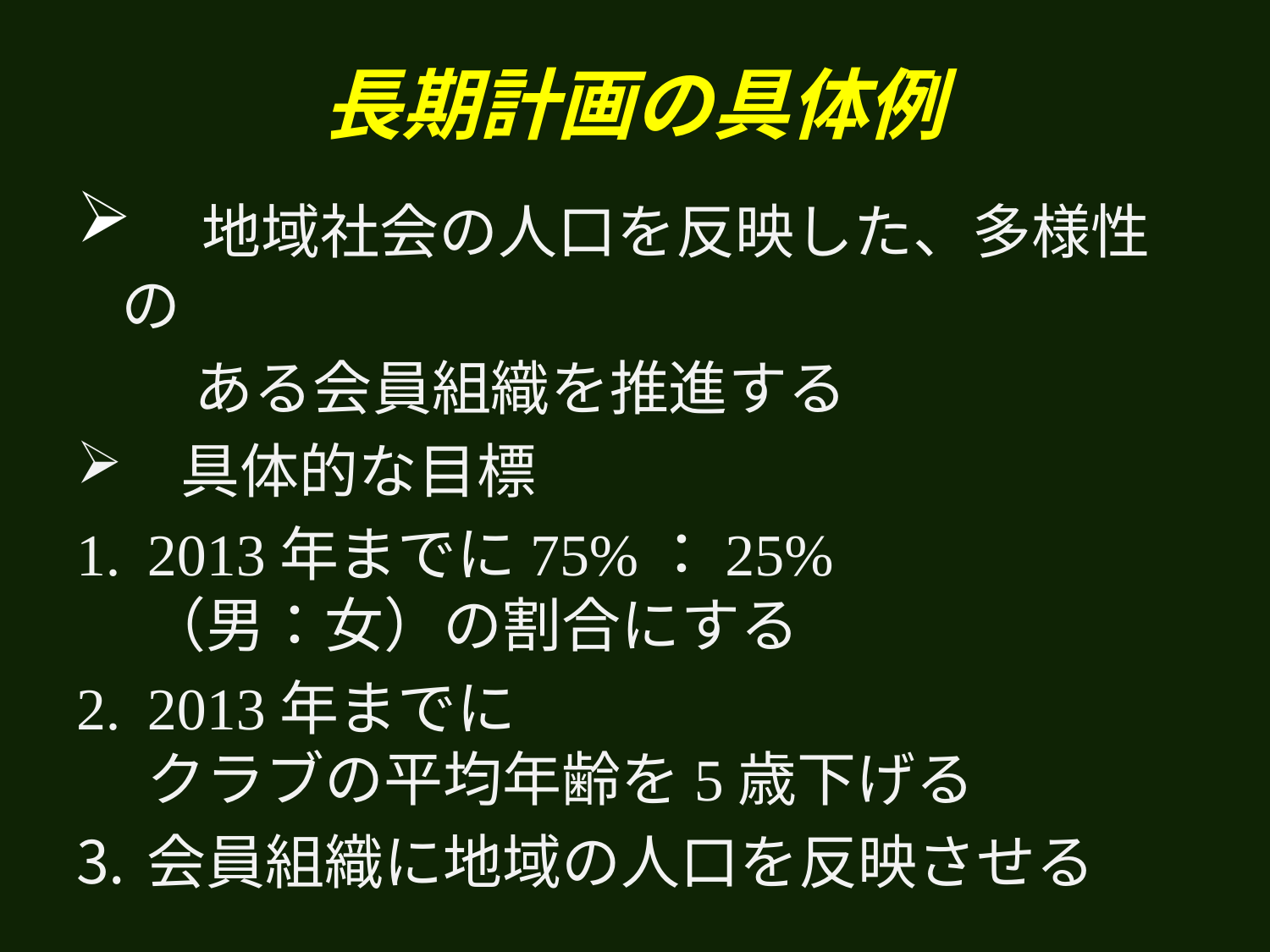

# 長期計画の具体例
　地域社会の人口を反映した、多様性の
　　ある会員組織を推進する
　具体的な目標
2013年までに75%：25%
（男：女）の割合にする
2013年までに
クラブの平均年齢を5歳下げる
会員組織に地域の人口を反映させる